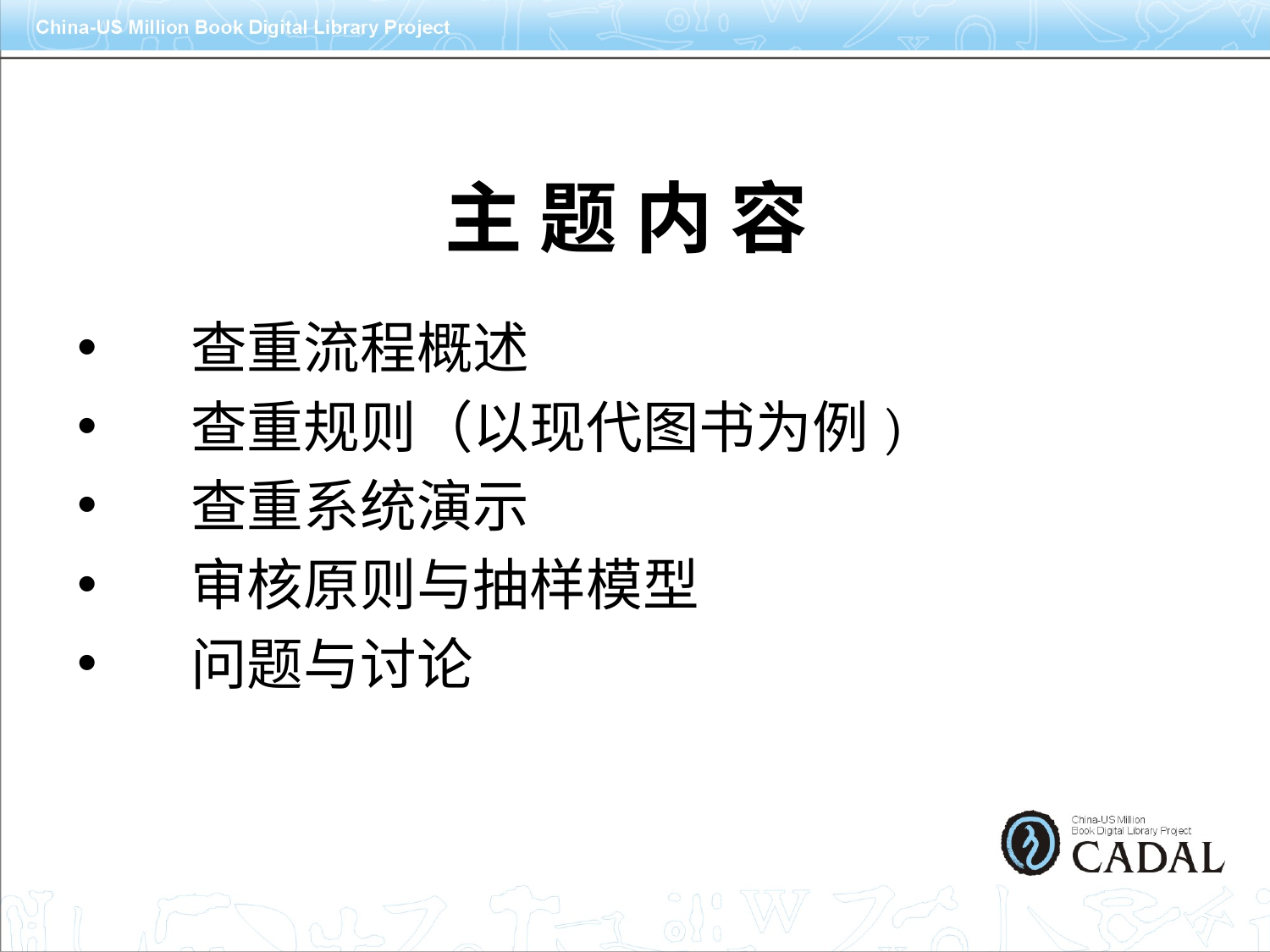

# 主 题 内 容
查重流程概述
查重规则（以现代图书为例)
查重系统演示
审核原则与抽样模型
问题与讨论